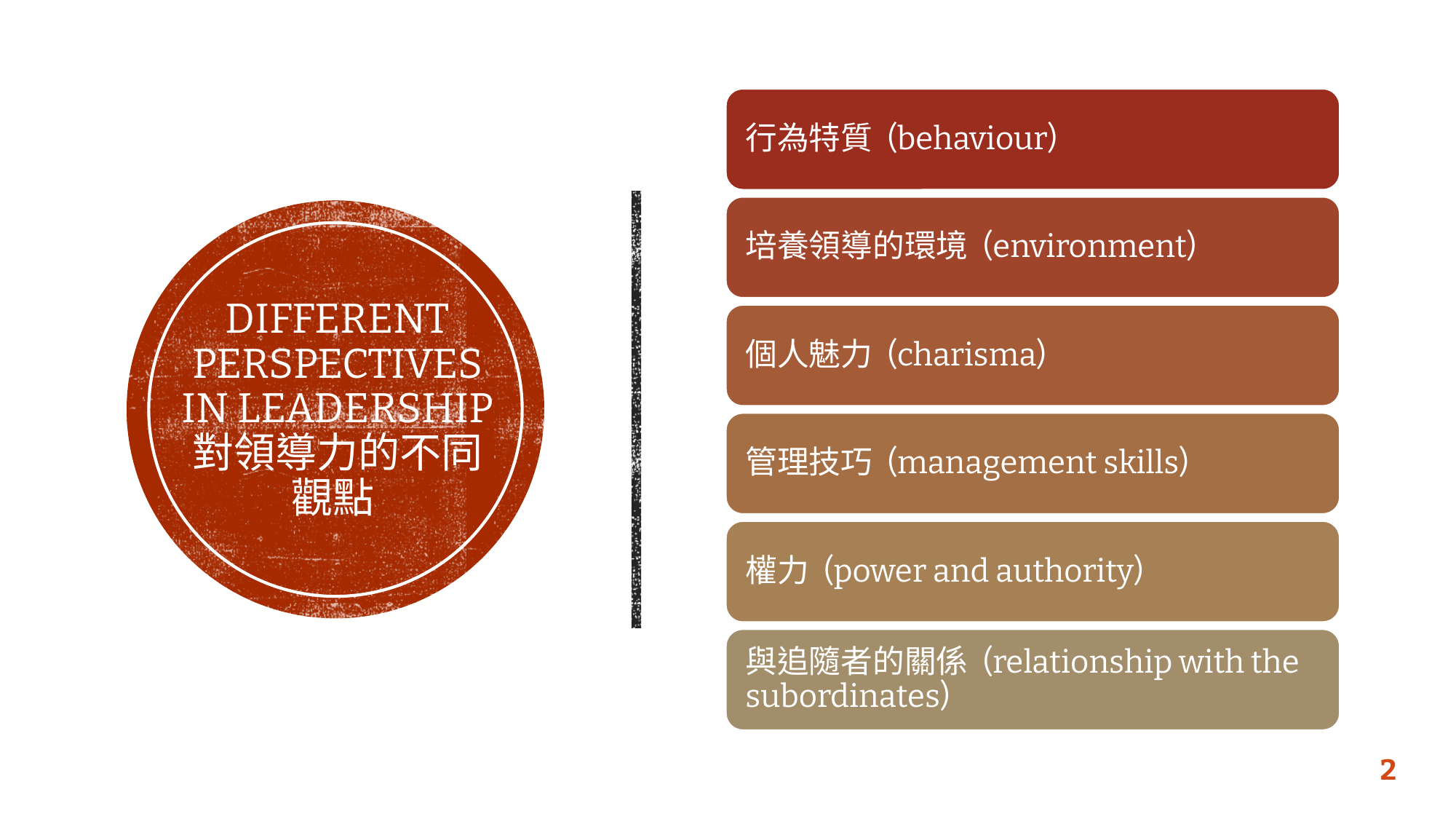

行為特質 (behaviour)
培養領導的環境 (environment)
個人魅力 (charisma)
管理技巧 (management skills)
權力 (power and authority)
與追隨者的關係 (relationship with the subordinates)

# Different perspectives in Leadership 對領導力的不同觀點

2